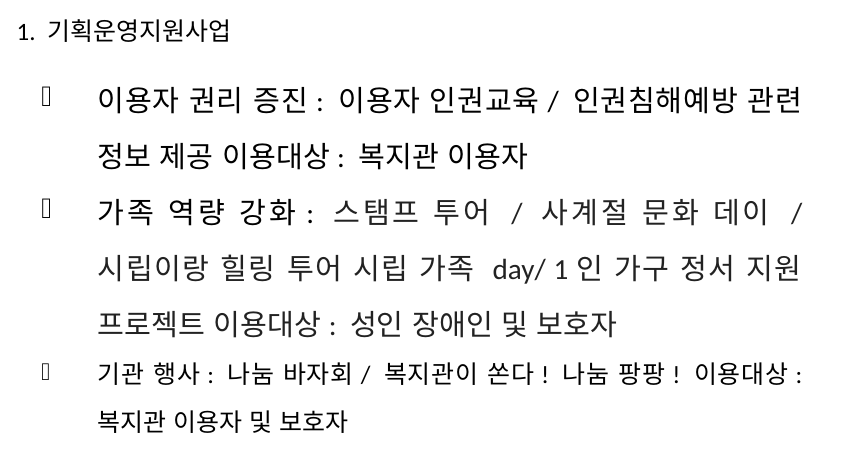

# 1. 기획운영지원사업
이용자 권리 증진: 이용자 인권교육/ 인권침해예방 관련 정보 제공 이용대상: 복지관 이용자
가족 역량 강화: 스탬프 투어 / 사계절 문화 데이 / 시립이랑 힐링 투어 시립 가족 day/ 1인 가구 정서 지원 프로젝트 이용대상: 성인 장애인 및 보호자
기관 행사: 나눔 바자회/ 복지관이 쏜다! 나눔 팡팡! 이용대상: 복지관 이용자 및 보호자